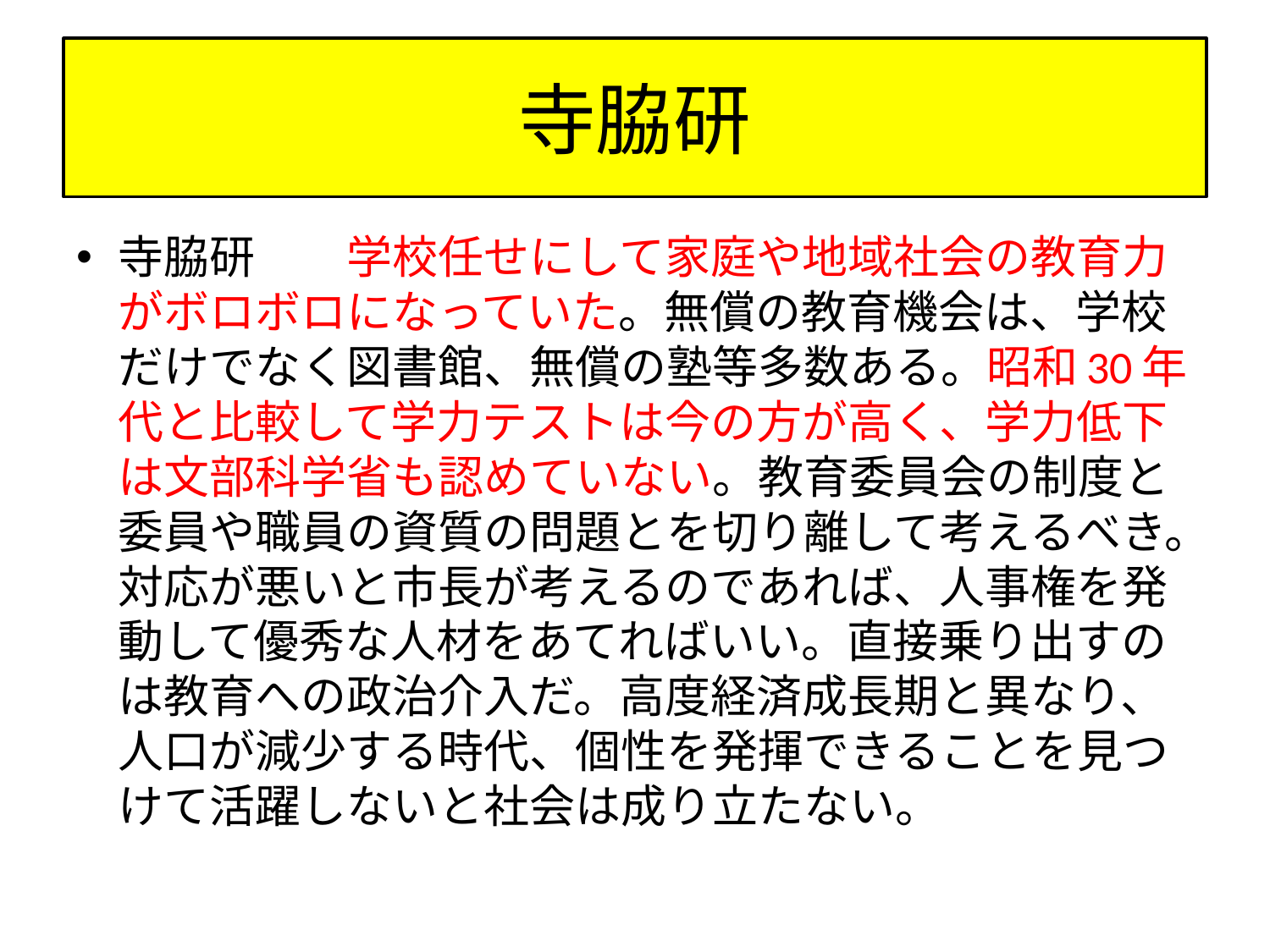

# 寺脇研
寺脇研　　学校任せにして家庭や地域社会の教育力がボロボロになっていた。無償の教育機会は、学校だけでなく図書館、無償の塾等多数ある。昭和30年代と比較して学力テストは今の方が高く、学力低下は文部科学省も認めていない。教育委員会の制度と委員や職員の資質の問題とを切り離して考えるべき。対応が悪いと市長が考えるのであれば、人事権を発動して優秀な人材をあてればいい。直接乗り出すのは教育への政治介入だ。高度経済成長期と異なり、人口が減少する時代、個性を発揮できることを見つけて活躍しないと社会は成り立たない。